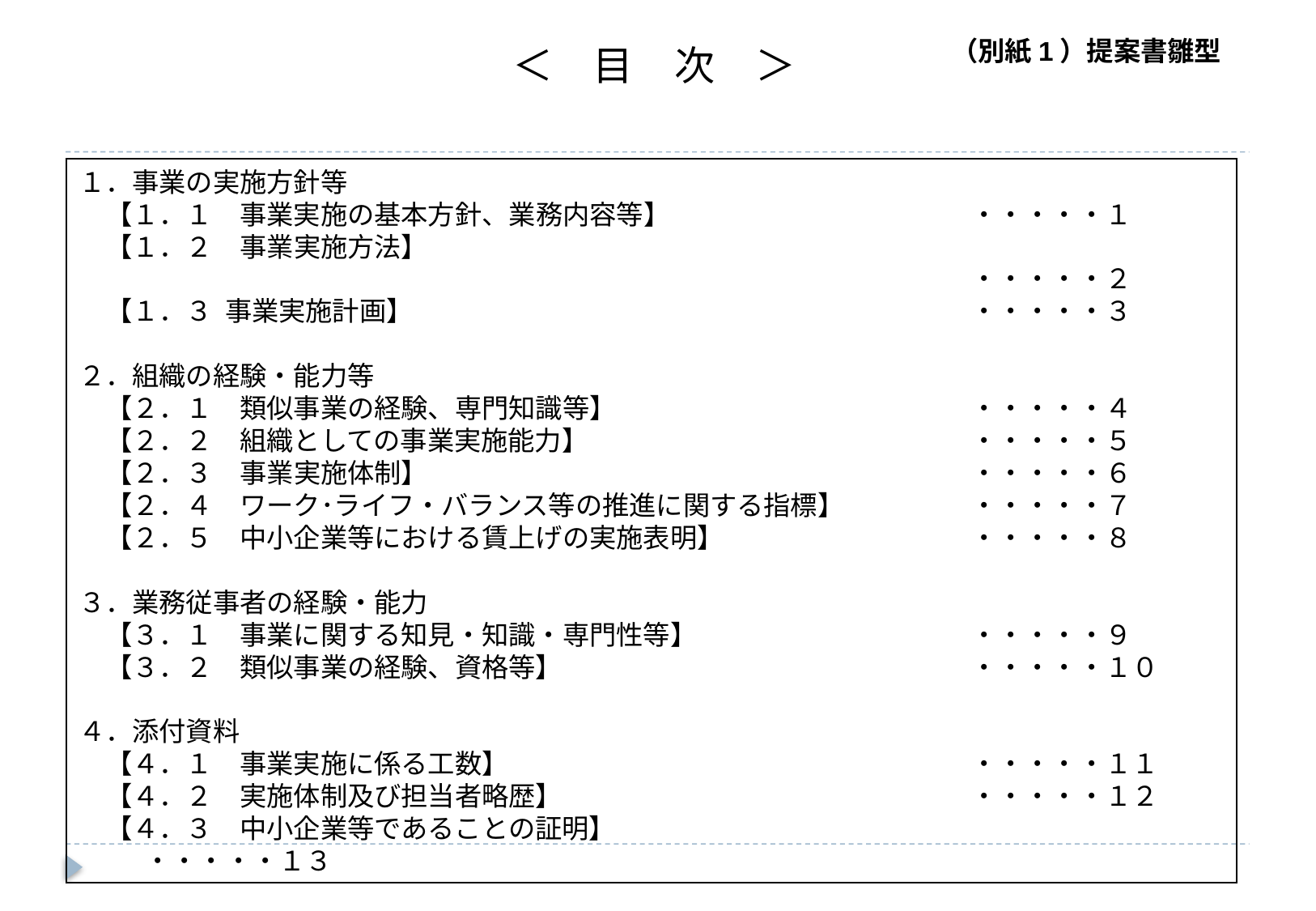

＜　目　次　＞
１．事業の実施方針等
　【１．１　事業実施の基本方針、業務内容等】　　　	・・・・・１
　【１．２　事業実施方法】　　　　　　　　　　　　　　　　　　　　　　　　　　　　　　　	・・・・・２
　【１．３  事業実施計画】	・・・・・３

２．組織の経験・能力等
　【２．１　類似事業の経験、専門知識等】	・・・・・４
　【２．２　組織としての事業実施能力】	・・・・・５
　【２．３　事業実施体制】	・・・・・６
　【２．４　ワーク･ライフ・バランス等の推進に関する指標】	・・・・・７
　【２．５　中小企業等における賃上げの実施表明】	・・・・・８

３．業務従事者の経験・能力
　【３．１　事業に関する知見・知識・専門性等】	・・・・・９
　【３．２　類似事業の経験、資格等】	・・・・・１０

４．添付資料
　【４．１　事業実施に係る工数】	・・・・・１１
　【４．２　実施体制及び担当者略歴】	・・・・・１２
　【４．３　中小企業等であることの証明】　　　　　　　　　　　　　　　　　　　　　　　　  ・・・・・１３